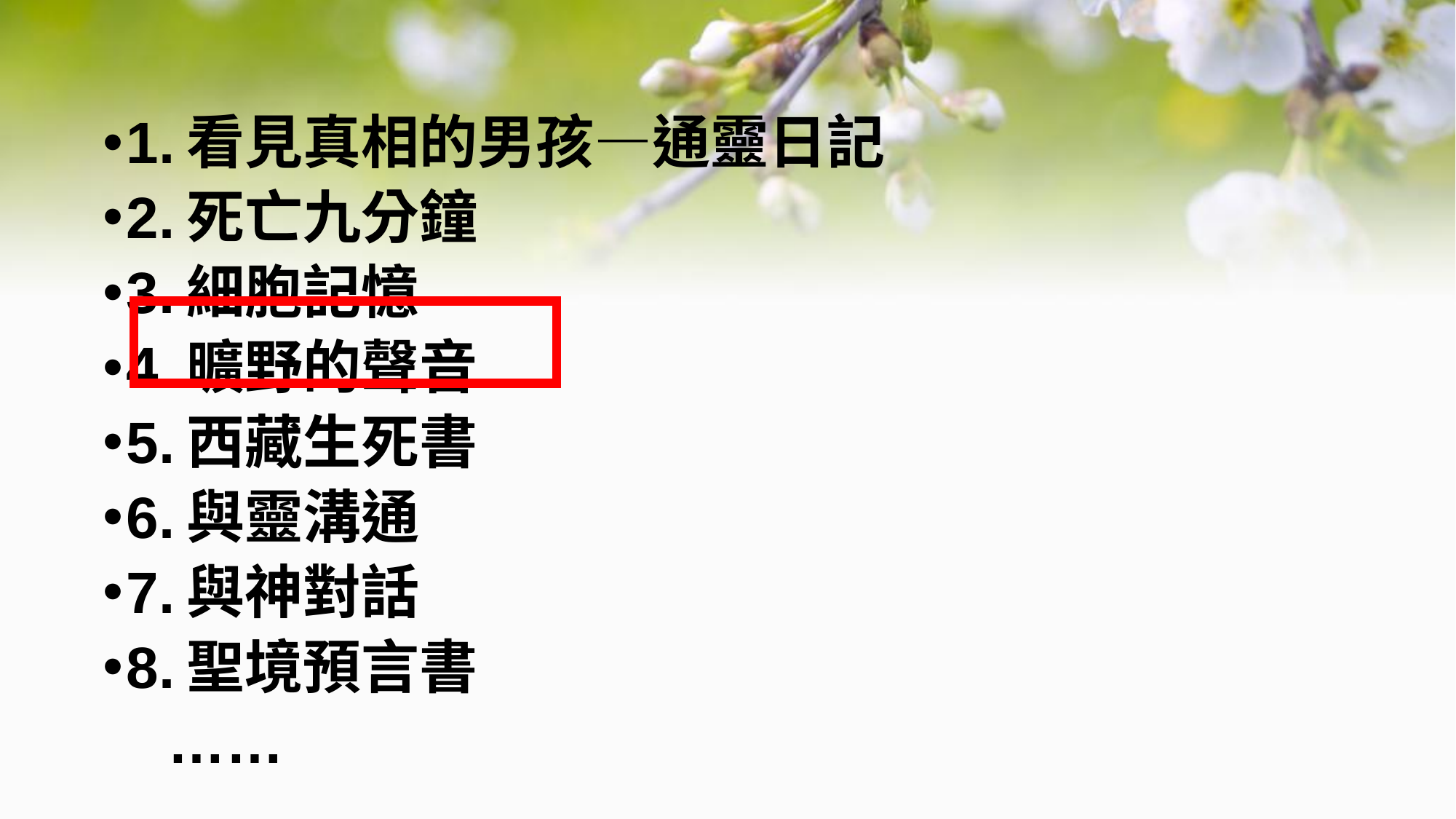

#
1.看見真相的男孩—通靈日記
2.死亡九分鐘
3.細胞記憶
4.曠野的聲音
5.西藏生死書
6.與靈溝通
7.與神對話
8.聖境預言書
    ……